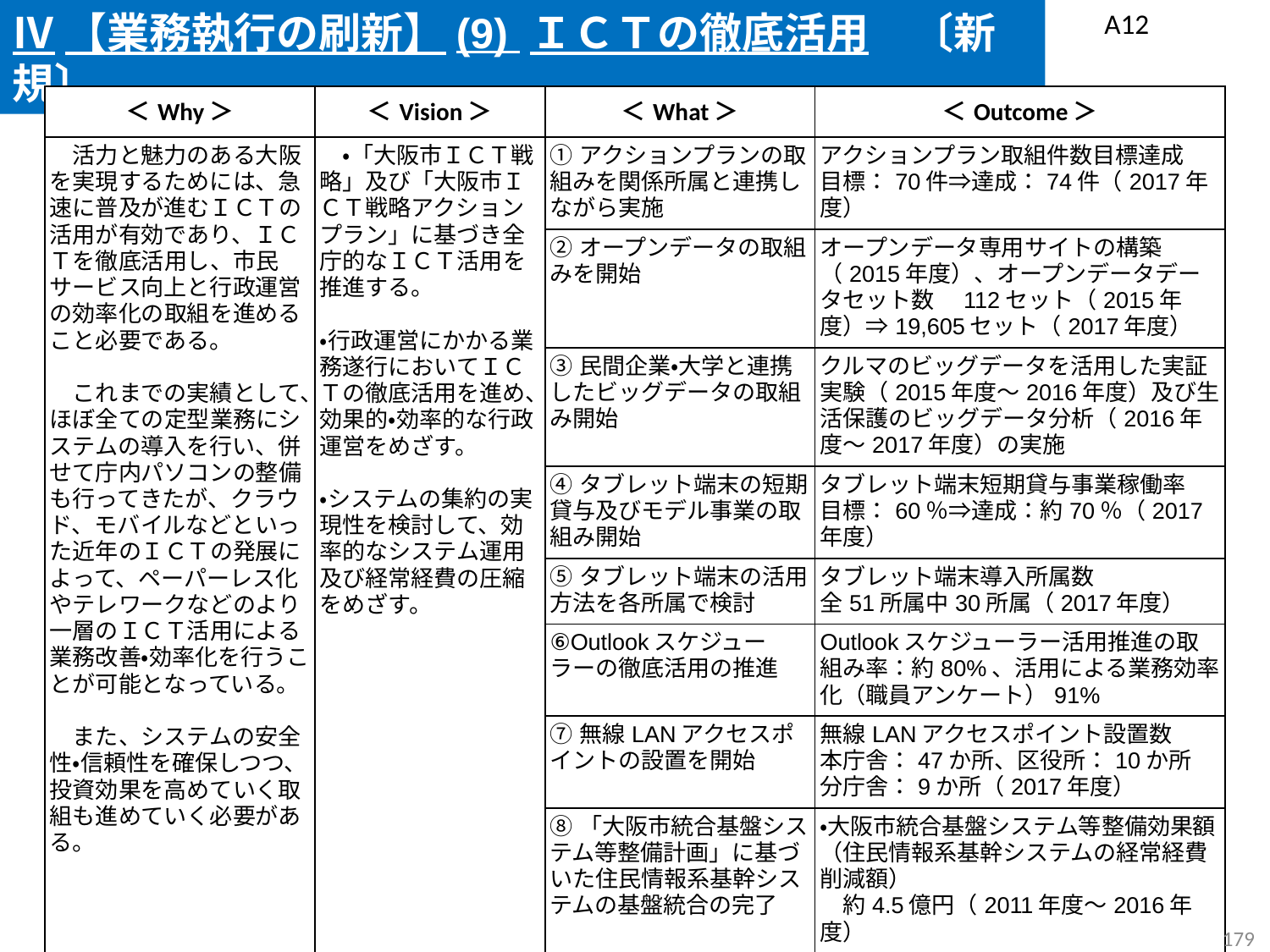

Ⅳ【業務執行の刷新】(9) ＩＣＴの徹底活用　〔新規〕
  A12
| ＜Why＞ | ＜Vision＞ | ＜What＞ | ＜Outcome＞ |
| --- | --- | --- | --- |
| 活力と魅力のある大阪を実現するためには、急速に普及が進むＩＣＴの活用が有効であり、ＩＣＴを徹底活用し、市民サービス向上と行政運営の効率化の取組を進めること必要である。 　これまでの実績として、ほぼ全ての定型業務にシステムの導入を行い、併せて庁内パソコンの整備も行ってきたが、クラウド、モバイルなどといった近年のＩＣＴの発展によって、ペーパーレス化やテレワークなどのより一層のＩＣＴ活用による業務改善・効率化を行うことが可能となっている。 　また、システムの安全性・信頼性を確保しつつ、投資効果を高めていく取組も進めていく必要がある。 | ・「大阪市ＩＣＴ戦略」及び「大阪市ＩＣＴ戦略アクションプラン」に基づき全庁的なＩＣＴ活用を推進する。 ・行政運営にかかる業務遂行においてＩＣＴの徹底活用を進め、効果的・効率的な行政運営をめざす。 ・システムの集約の実現性を検討して、効率的なシステム運用及び経常経費の圧縮をめざす。 | ①アクションプランの取組みを関係所属と連携しながら実施 | アクションプラン取組件数目標達成 目標：70件⇒達成：74件（2017年度） |
|  |  | ②オープンデータの取組みを開始 | オープンデータ専用サイトの構築 （2015年度）、オープンデータデータセット数　112セット（2015年度）⇒19,605セット（2017年度） |
|  |  | ③民間企業・大学と連携したビッグデータの取組み開始 | クルマのビッグデータを活用した実証実験（2015年度～2016年度）及び生活保護のビッグデータ分析（2016年度～2017年度）の実施 |
|  |  | ④タブレット端末の短期貸与及びモデル事業の取組み開始 | タブレット端末短期貸与事業稼働率 目標：60％⇒達成：約70％（2017年度） |
|  |  | ⑤タブレット端末の活用方法を各所属で検討 | タブレット端末導入所属数 全51所属中30所属（2017年度） |
|  |  | ⑥Outlookスケジューラーの徹底活用の推進 | Outlookスケジューラー活用推進の取組み率：約80%、活用による業務効率化（職員アンケート）91% |
|  |  | ⑦無線LANアクセスポイントの設置を開始 | 無線LANアクセスポイント設置数 本庁舎：47か所、区役所：10か所 分庁舎：9か所（2017年度） |
|  |  | ⑧「大阪市統合基盤システム等整備計画」に基づいた住民情報系基幹システムの基盤統合の完了 | ・大阪市統合基盤システム等整備効果額（住民情報系基幹システムの経常経費削減額） 　約4.5億円（2011年度～2016年度） |
179